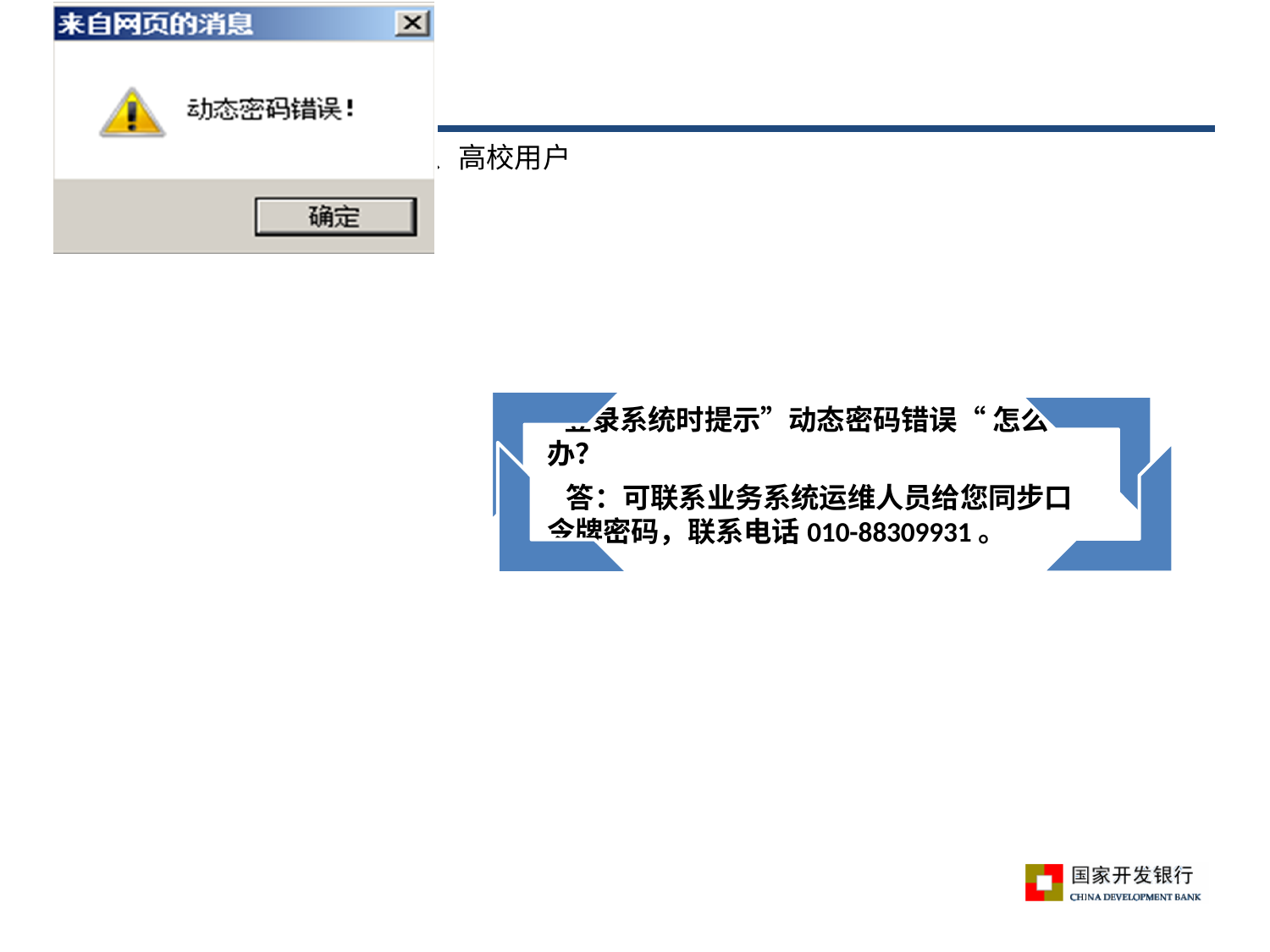

用户登陆问题
操作角色：县资助中心用户、高校用户
  登录系统时提示”动态密码错误“ 怎么办？
  答：可联系业务系统运维人员给您同步口令牌密码，联系电话010-88309931。

12